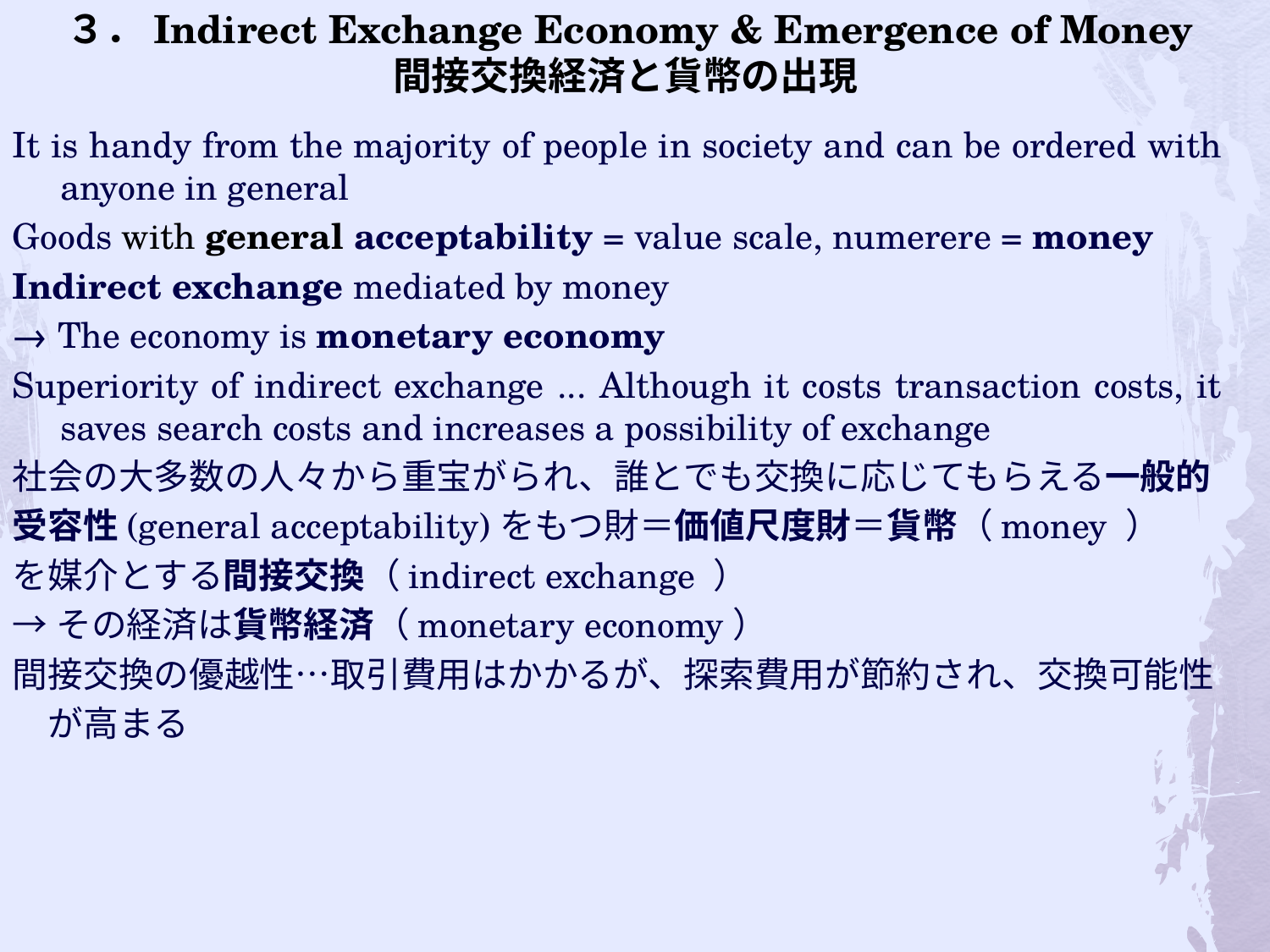

# ３．Indirect Exchange Economy & Emergence of Money 間接交換経済と貨幣の出現
It is handy from the majority of people in society and can be ordered with anyone in general
Goods with general acceptability = value scale, numerere = money
Indirect exchange mediated by money
→ The economy is monetary economy
Superiority of indirect exchange ... Although it costs transaction costs, it saves search costs and increases a possibility of exchange
社会の大多数の人々から重宝がられ、誰とでも交換に応じてもらえる一般的
受容性(general acceptability)をもつ財＝価値尺度財＝貨幣（money ）
を媒介とする間接交換（indirect exchange ）
→その経済は貨幣経済（monetary economy）
間接交換の優越性…取引費用はかかるが、探索費用が節約され、交換可能性
　が高まる